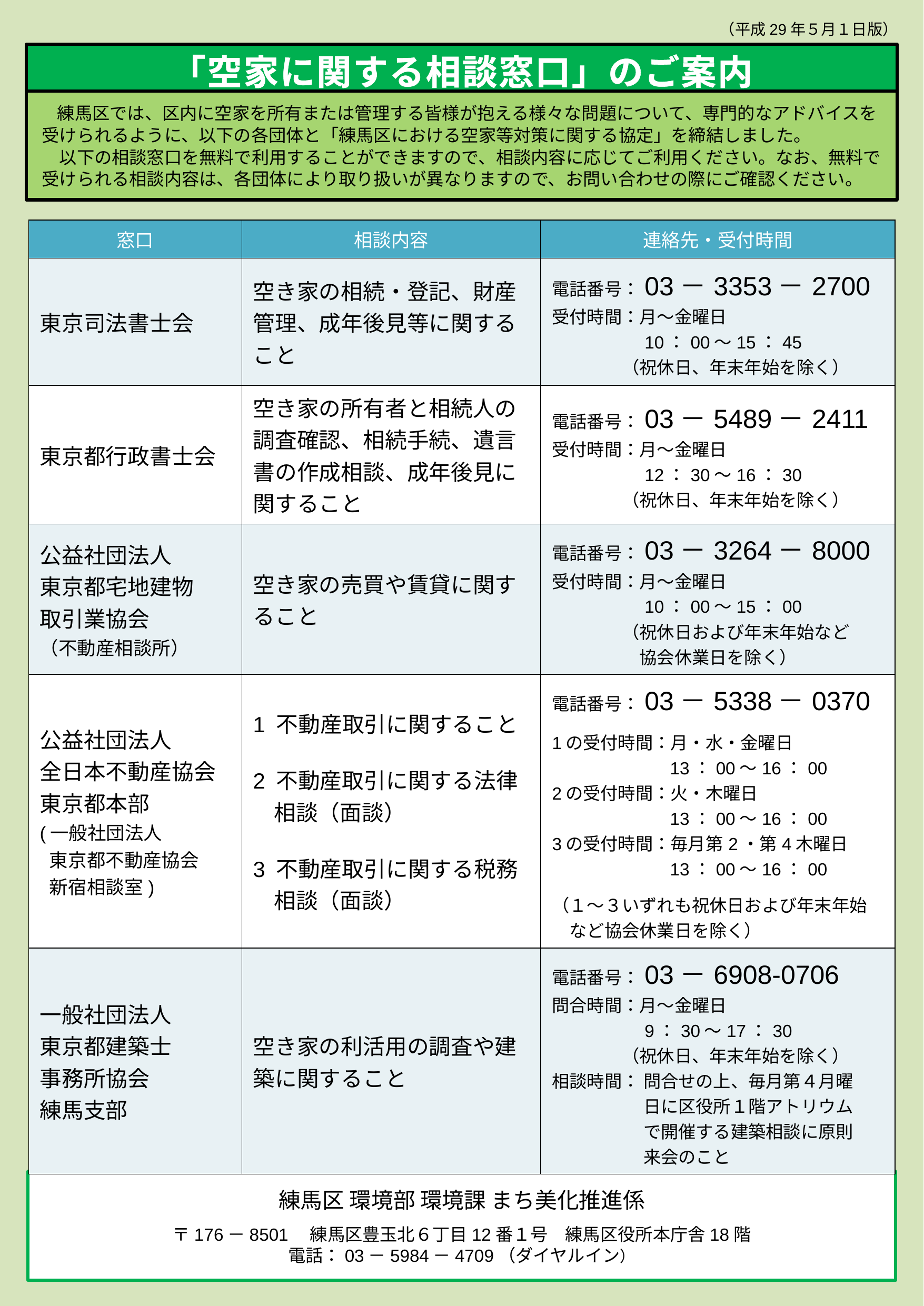

（平成29年５月１日版）
# 「空家に関する相談窓口」のご案内
　練馬区では、区内に空家を所有または管理する皆様が抱える様々な問題について、専門的なアドバイスを受けられるように、以下の各団体と「練馬区における空家等対策に関する協定」を締結しました。
　以下の相談窓口を無料で利用することができますので、相談内容に応じてご利用ください。なお、無料で受けられる相談内容は、各団体により取り扱いが異なりますので、お問い合わせの際にご確認ください。
| 窓口 | 相談内容 | 連絡先・受付時間 |
| --- | --- | --- |
| 東京司法書士会 | 空き家の相続・登記、財産管理、成年後見等に関すること | 電話番号：03－3353－2700 受付時間：月～金曜日 　　　　　10：00～15：45 　　　　（祝休日、年末年始を除く） |
| 東京都行政書士会 | 空き家の所有者と相続人の調査確認、相続手続、遺言書の作成相談、成年後見に関すること | 電話番号：03－5489－2411 受付時間：月～金曜日 　　　　　12：30～16：30 　　　　（祝休日、年末年始を除く） |
| 公益社団法人 東京都宅地建物 取引業協会 （不動産相談所） | 空き家の売買や賃貸に関すること | 電話番号：03－3264－8000 受付時間：月～金曜日 　　　　　10：00～15：00 　　　　（祝休日および年末年始など 　　　　　協会休業日を除く） |
| 公益社団法人 全日本不動産協会東京都本部 (一般社団法人 東京都不動産協会 新宿相談室) | 1 不動産取引に関すること 2 不動産取引に関する法律 相談（面談） 3 不動産取引に関する税務 相談（面談） | 電話番号：03－5338－0370 1の受付時間：月・水・金曜日 　　　　　　 13：00～16：00 2の受付時間：火・木曜日 　　　　　　 13：00～16：00　　 3の受付時間：毎月第2・第4木曜日 　　　　　　 13：00～16：00 （１～３いずれも祝休日および年末年始 　など協会休業日を除く） |
| 一般社団法人 東京都建築士 事務所協会 練馬支部 | 空き家の利活用の調査や建築に関すること | 電話番号：03－6908-0706 問合時間：月～金曜日 　　　　　9：30～17：30 　　　　（祝休日、年末年始を除く） 相談時間： 問合せの上、毎月第４月曜 　　　　　 日に区役所１階アトリウム 　　　　　 で開催する建築相談に原則 　　　　　 来会のこと |
練馬区 環境部 環境課 まち美化推進係

〒176－8501　練馬区豊玉北６丁目12番１号　練馬区役所本庁舎18階
電話：03－5984－4709（ダイヤルイン）